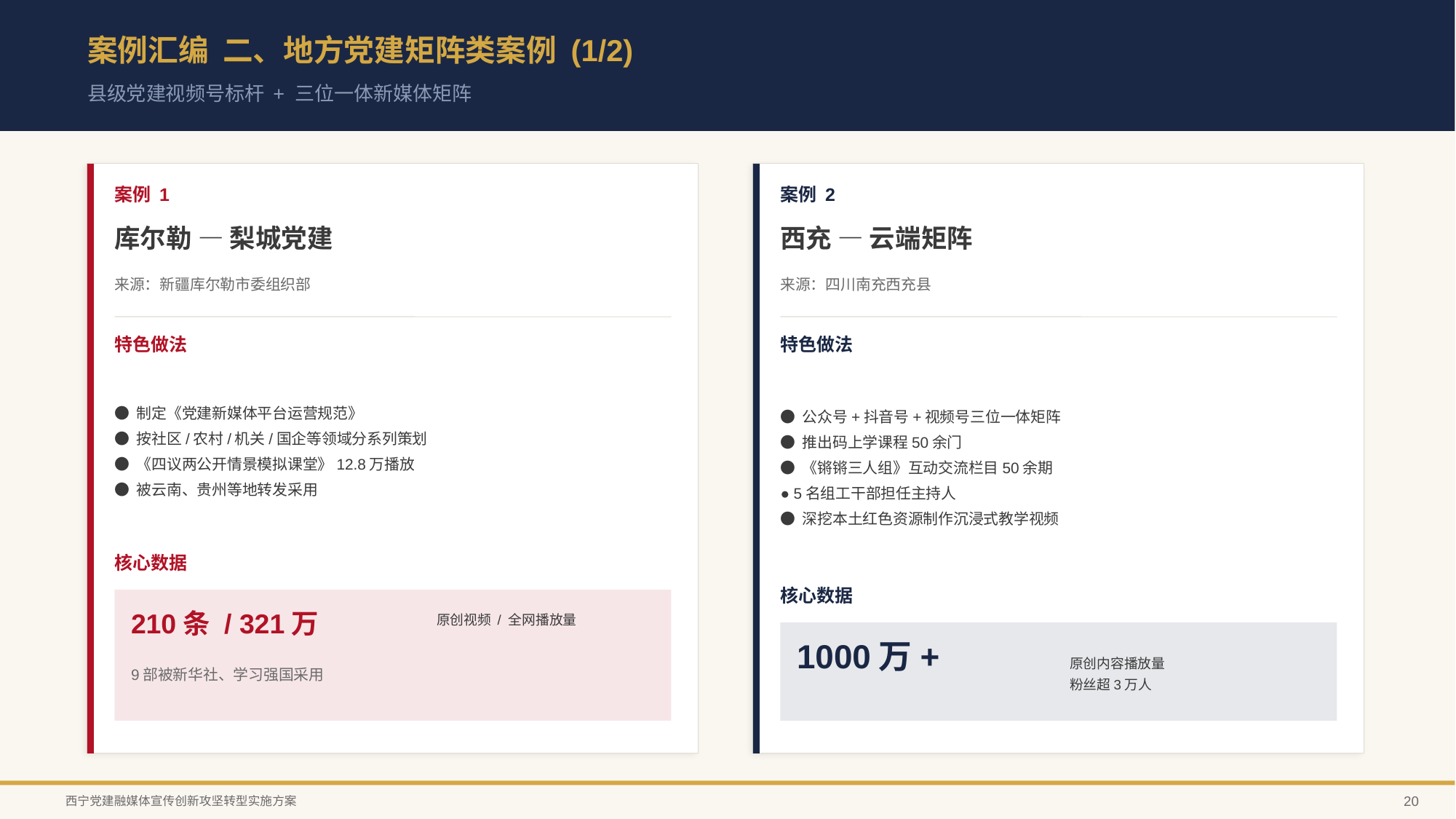

案例汇编  二、地方党建矩阵类案例 (1/2)
县级党建视频号标杆 + 三位一体新媒体矩阵

案例 1
案例 2
库尔勒 — 梨城党建
西充 — 云端矩阵
来源：新疆库尔勒市委组织部
来源：四川南充西充县

特色做法
特色做法
● 制定《党建新媒体平台运营规范》
● 按社区/农村/机关/国企等领域分系列策划
● 《四议两公开情景模拟课堂》12.8万播放
● 被云南、贵州等地转发采用
● 公众号+抖音号+视频号三位一体矩阵
● 推出码上学课程50余门
● 《锵锵三人组》互动交流栏目50余期
● 5名组工干部担任主持人
● 深挖本土红色资源制作沉浸式教学视频
核心数据
核心数据

210条 / 321万
原创视频 / 全网播放量

1000万+
原创内容播放量
粉丝超3万人
9部被新华社、学习强国采用

西宁党建融媒体宣传创新攻坚转型实施方案
20